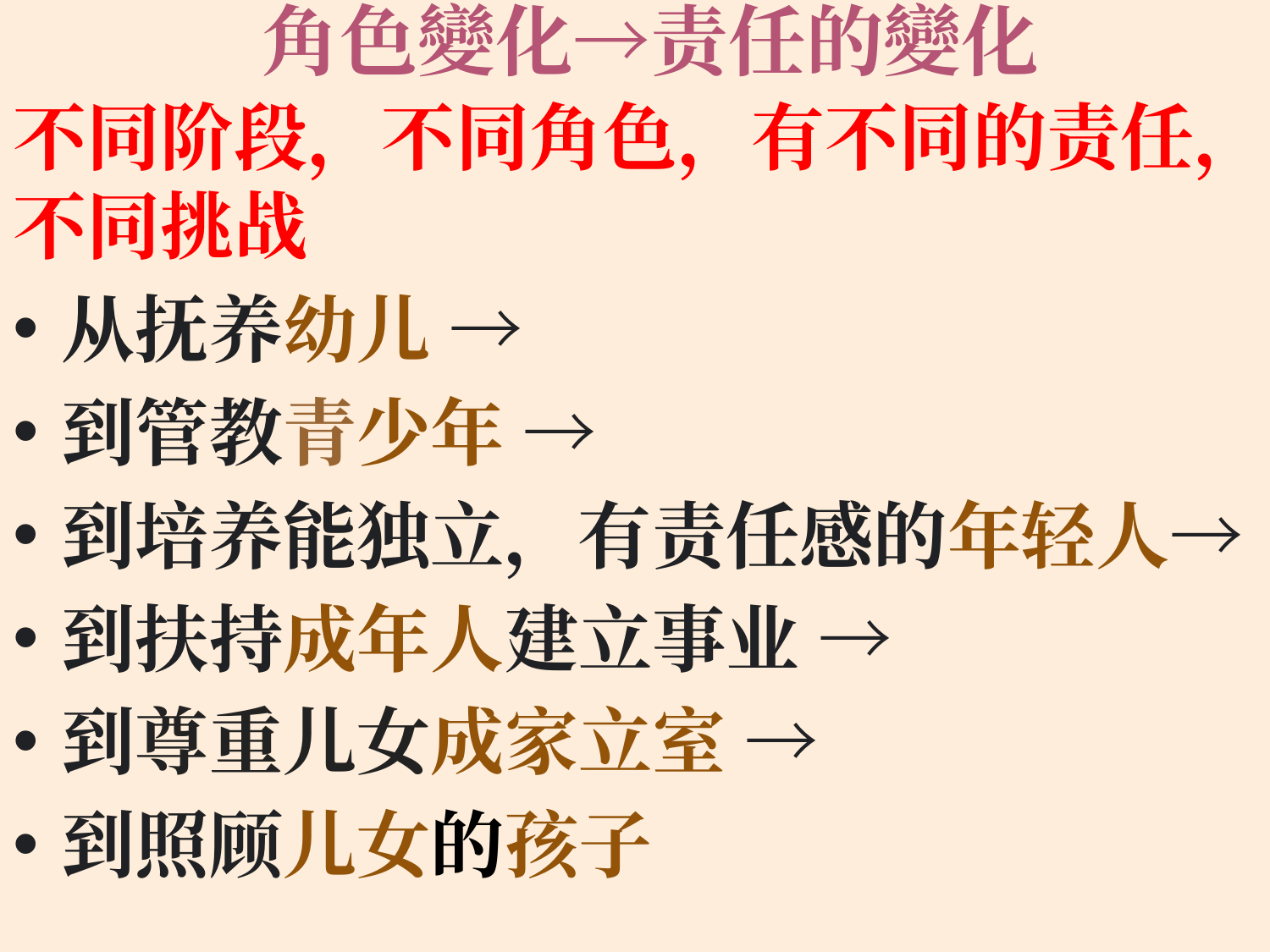

# 角色變化→责任的變化

不同阶段，不同角色，有不同的责任，不同挑战
从抚养幼儿 →
到管教青少年 →
到培养能独立，有责任感的年轻人→
到扶持成年人建立事业 →
到尊重儿女成家立室 →
到照顾儿女的孩子